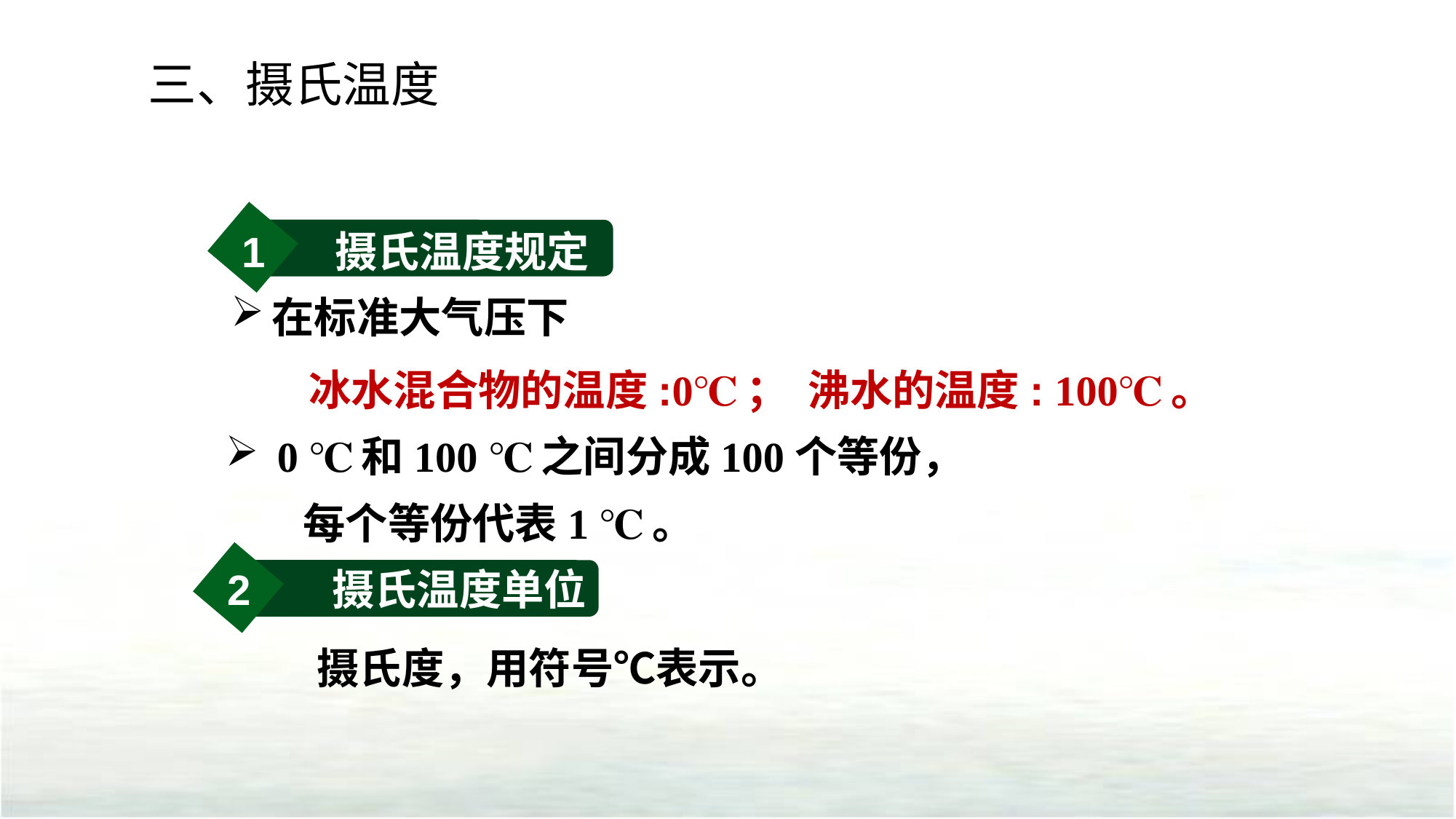

三、摄氏温度

1     摄氏温度规定
在标准大气压下
       冰水混合物的温度:0℃；  沸水的温度: 100℃。
 0 ℃和100 ℃之间分成100个等份，
       每个等份代表1 ℃。

2      摄氏温度单位
摄氏度，用符号℃表示。